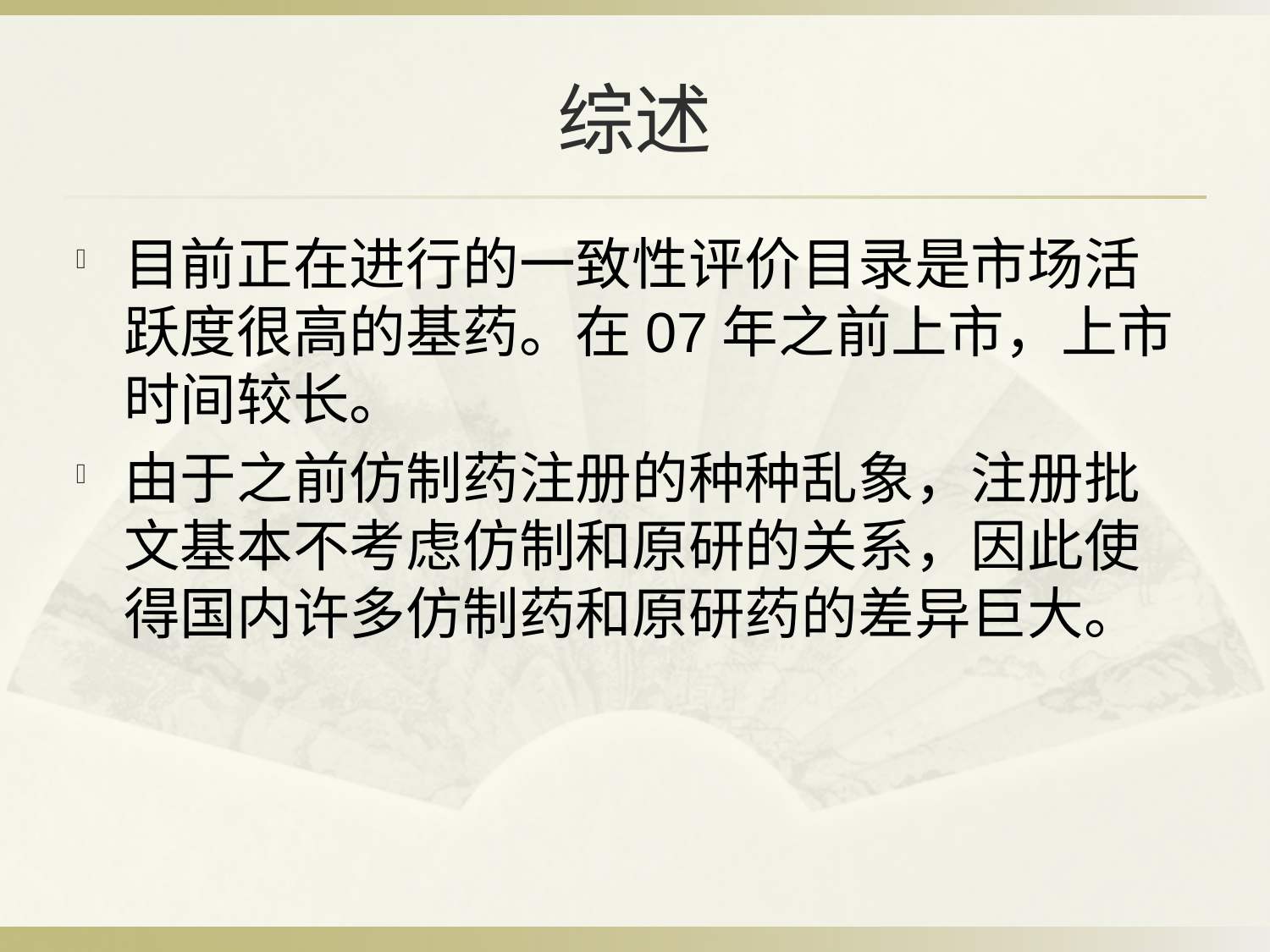

# 综述
目前正在进行的一致性评价目录是市场活跃度很高的基药。在07年之前上市，上市时间较长。
由于之前仿制药注册的种种乱象，注册批文基本不考虑仿制和原研的关系，因此使得国内许多仿制药和原研药的差异巨大。